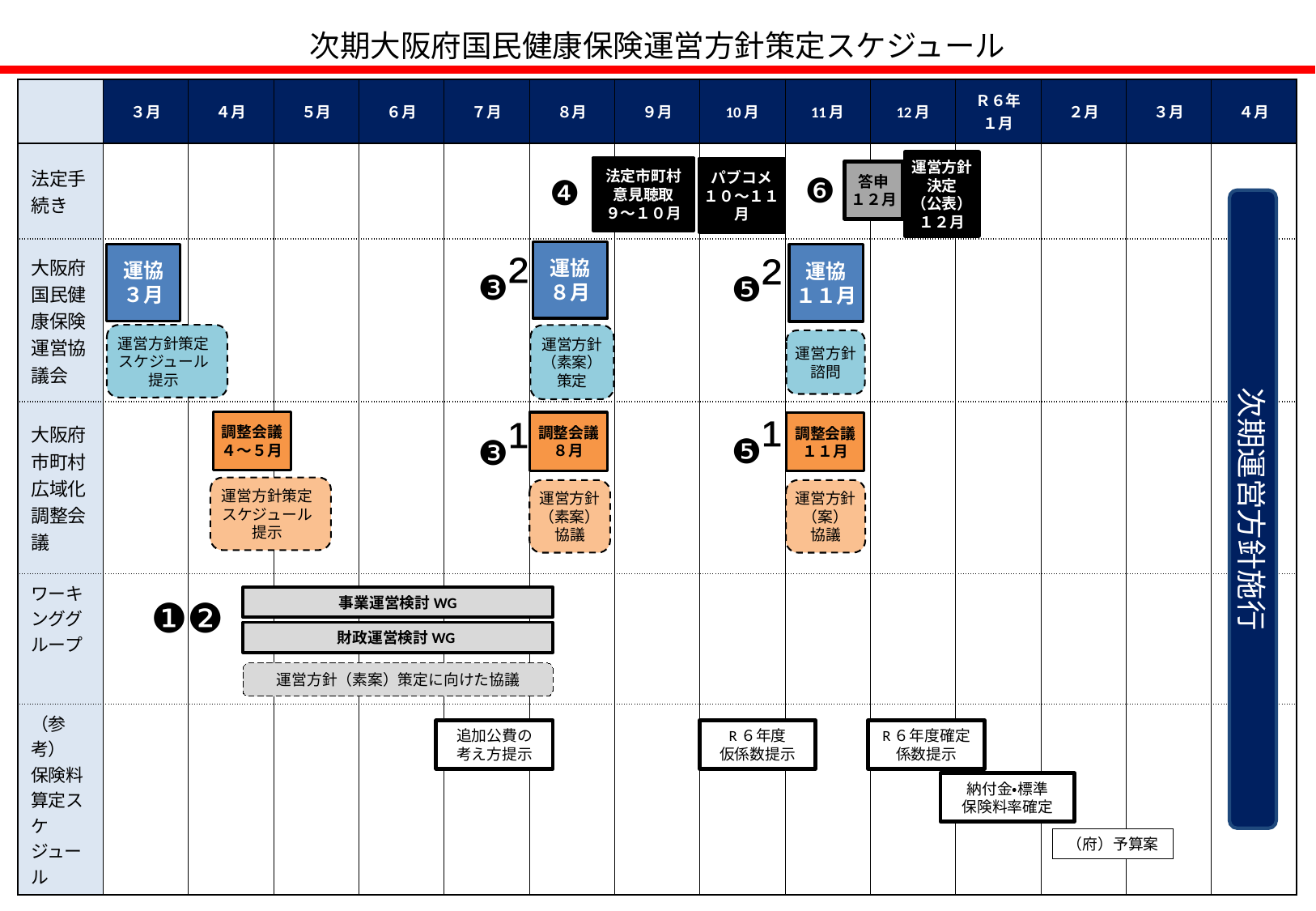

次期大阪府国民健康保険運営方針策定スケジュール
|  | ３月 | ４月 | ５月 | ６月 | ７月 | ８月 | ９月 | 10月 | 11月 | 12月 | Ｒ６年 １月 | ２月 | ３月 | ４月 |
| --- | --- | --- | --- | --- | --- | --- | --- | --- | --- | --- | --- | --- | --- | --- |
| 法定手続き |  |  |  |  |  |  |  |  |  |  |  |  |  |  |
| 大阪府国民健康保険運営協議会 |  |  |  |  |  |  |  |  |  |  |  |  |  |  |
| 大阪府市町村広域化調整会議 |  |  |  |  |  |  |  |  |  |  |  |  |  |  |
| ワーキンググループ |  |  |  |  |  |  |  |  |  |  |  |  |  |  |
| （参考） 保険料算定スケジュール |  |  |  |  |  |  |  |  |  |  |  |  |  |  |
運営方針
決定
（公表）
１２月
法定市町村
意見聴取
９～１０月
パブコメ
１０～１１月
答申
１２月
❻
❹
次期運営方針施行
❸²
❺²
運協
８月
運協
３月
運協
１１月
運営方針策定
スケジュール
提示
運営方針
（素案）
策定
運営方針
諮問
❺¹
❸¹
調整会議
４～５月
調整会議
８月
調整会議
１１月
運営方針策定
スケジュール
提示
運営方針
（素案）
協議
運営方針
（案）
協議
❶❷
事業運営検討WG
財政運営検討WG
運営方針（素案）策定に向けた協議
追加公費の
考え方提示
R６年度
仮係数提示
R６年度確定係数提示
納付金・標準
保険料率確定
（府）予算案
（市町村）関係予算案